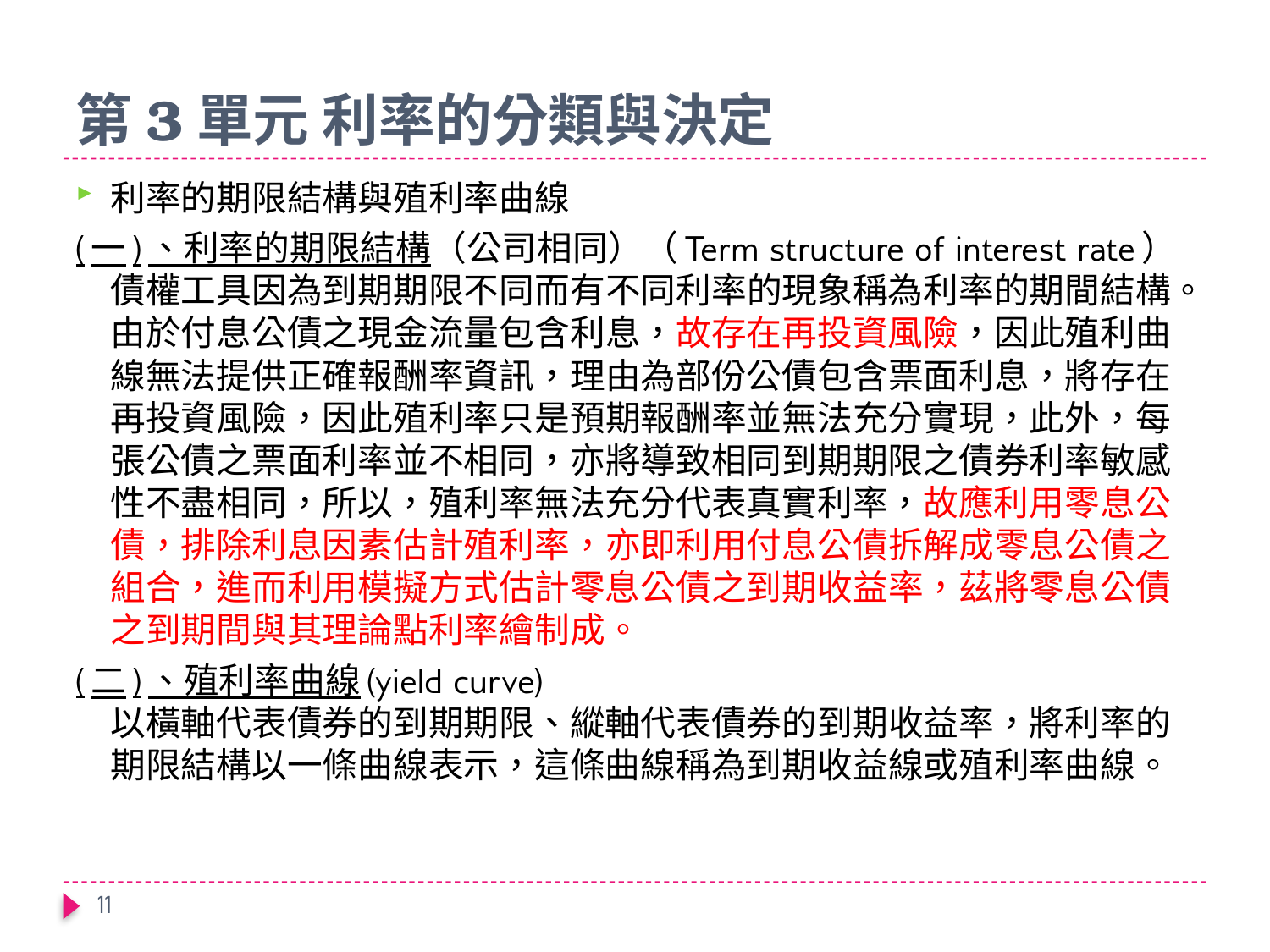

# 第3單元 利率的分類與決定
利率的期限結構與殖利率曲線
(一)、利率的期限結構（公司相同）（Term structure of interest rate）
債權工具因為到期期限不同而有不同利率的現象稱為利率的期間結構。由於付息公債之現金流量包含利息，故存在再投資風險，因此殖利曲線無法提供正確報酬率資訊，理由為部份公債包含票面利息，將存在再投資風險，因此殖利率只是預期報酬率並無法充分實現，此外，每張公債之票面利率並不相同，亦將導致相同到期期限之債券利率敏感性不盡相同，所以，殖利率無法充分代表真實利率，故應利用零息公債，排除利息因素估計殖利率，亦即利用付息公債拆解成零息公債之組合，進而利用模擬方式估計零息公債之到期收益率，茲將零息公債之到期間與其理論點利率繪制成。
(二)、殖利率曲線(yield curve)
以橫軸代表債券的到期期限、縱軸代表債券的到期收益率，將利率的期限結構以一條曲線表示，這條曲線稱為到期收益線或殖利率曲線。

11